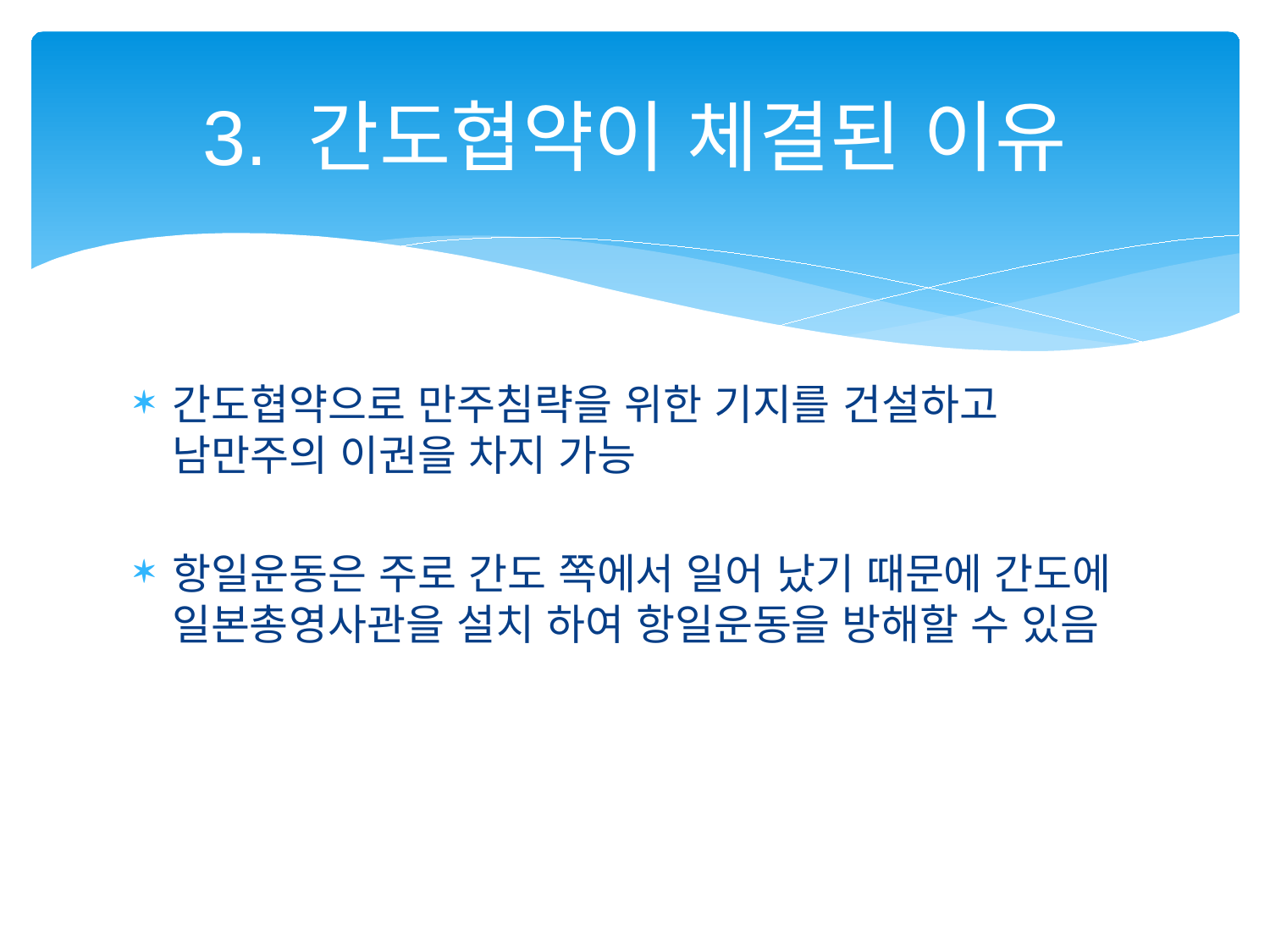

# 3. 간도협약이 체결된 이유
간도협약으로 만주침략을 위한 기지를 건설하고 남만주의 이권을 차지 가능

항일운동은 주로 간도 쪽에서 일어 났기 때문에 간도에 일본총영사관을 설치 하여 항일운동을 방해할 수 있음